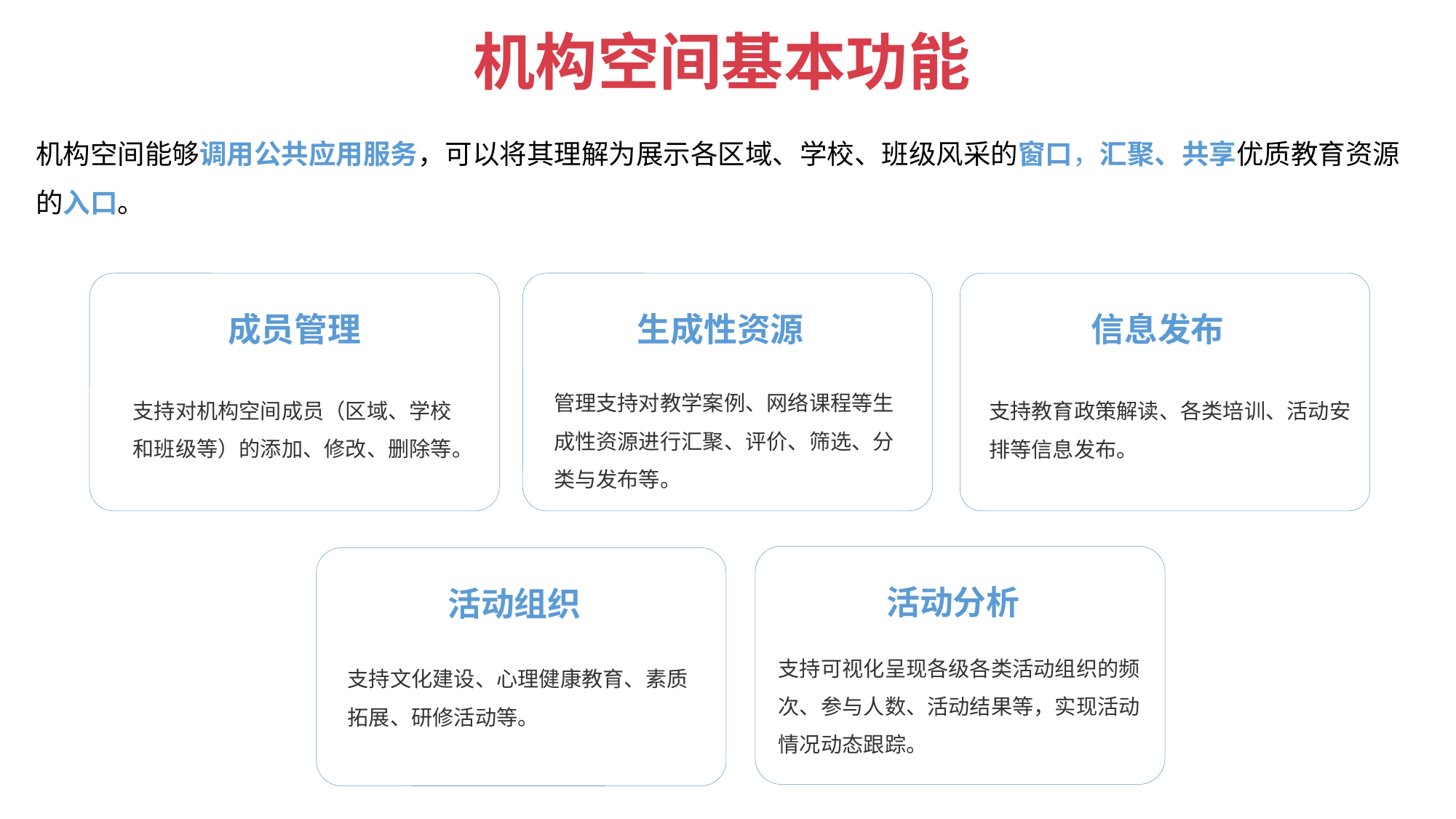

# 机构空间基本功能
机构空间能够调用公共应用服务，可以将其理解为展示各区域、学校、班级风采的窗口，汇聚、共享优质教育资源的入口。

成员管理
生成性资源
信息发布
管理支持对教学案例、网络课程等生成性资源进行汇聚、评价、筛选、分类与发布等。
支持对机构空间成员（区域、学校和班级等）的添加、修改、删除等。
支持教育政策解读、各类培训、活动安排等信息发布。

活动分析
活动组织
支持可视化呈现各级各类活动组织的频次、参与人数、活动结果等，实现活动情况动态跟踪。
支持文化建设、心理健康教育、素质拓展、研修活动等。